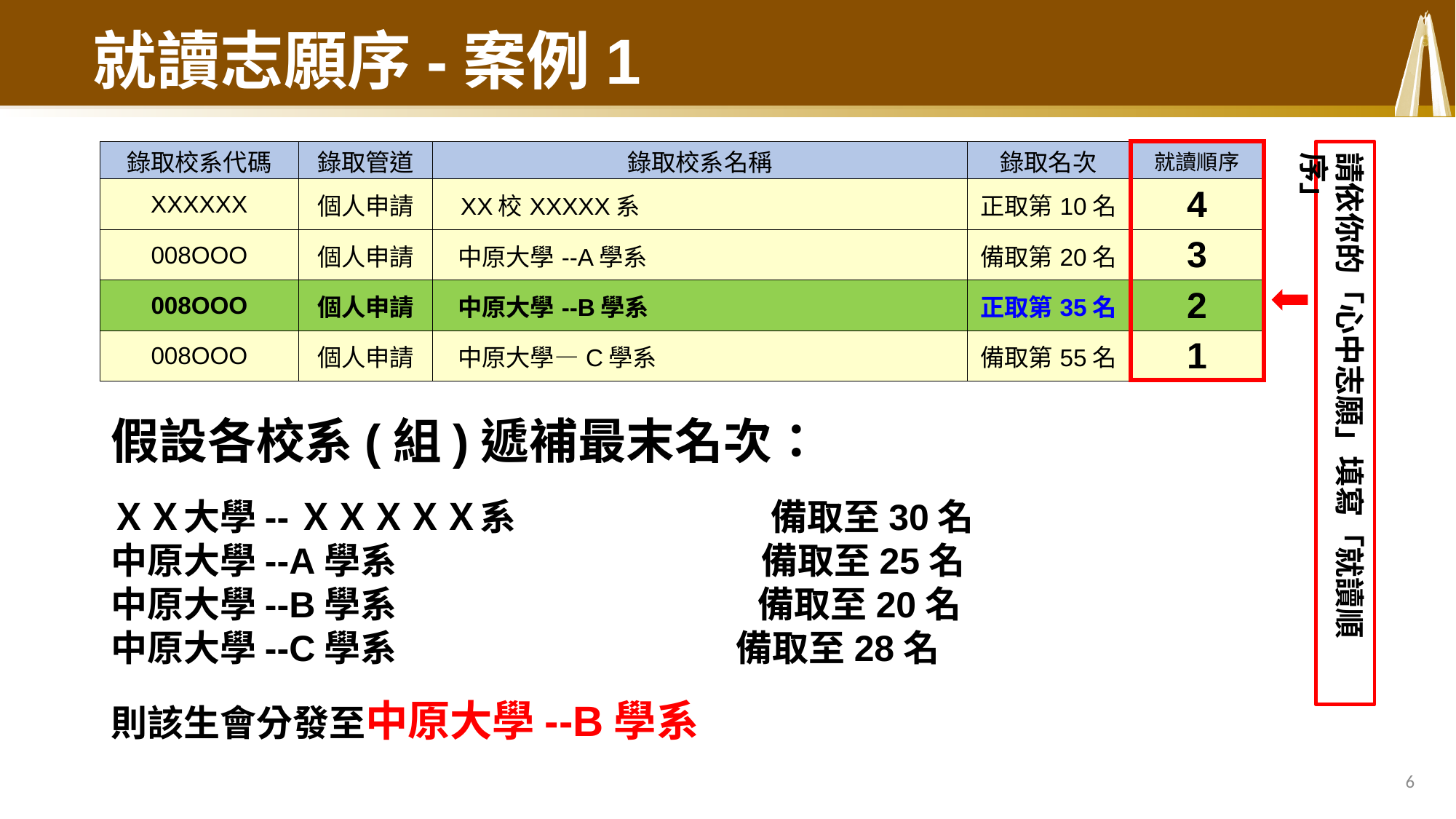

# 就讀志願序-案例1

請依你的「心中志願」填寫「就讀順序」
| 錄取校系代碼 | 錄取管道 | 錄取校系名稱 | 錄取名次 | 就讀順序 |
| --- | --- | --- | --- | --- |
| XXXXXX | 個人申請 | XX校XXXXX系 | 正取第10名 | 4 |
| 008OOO | 個人申請 | 中原大學--A學系 | 備取第20名 | 3 |
| 008OOO | 個人申請 | 中原大學--B學系 | 正取第35名 | 2 |
| 008OOO | 個人申請 | 中原大學—C學系 | 備取第55名 | 1 |

假設各校系(組)遞補最末名次：

ＸＸ大學--ＸＸＸＸＸ系　　　　　　　備取至30名
中原大學--A學系　　　　　　　　         備取至25名
中原大學--B學系　　　　　　　             備取至20名
中原大學--C學系　                                     備取至28名

則該生會分發至中原大學--B學系

6